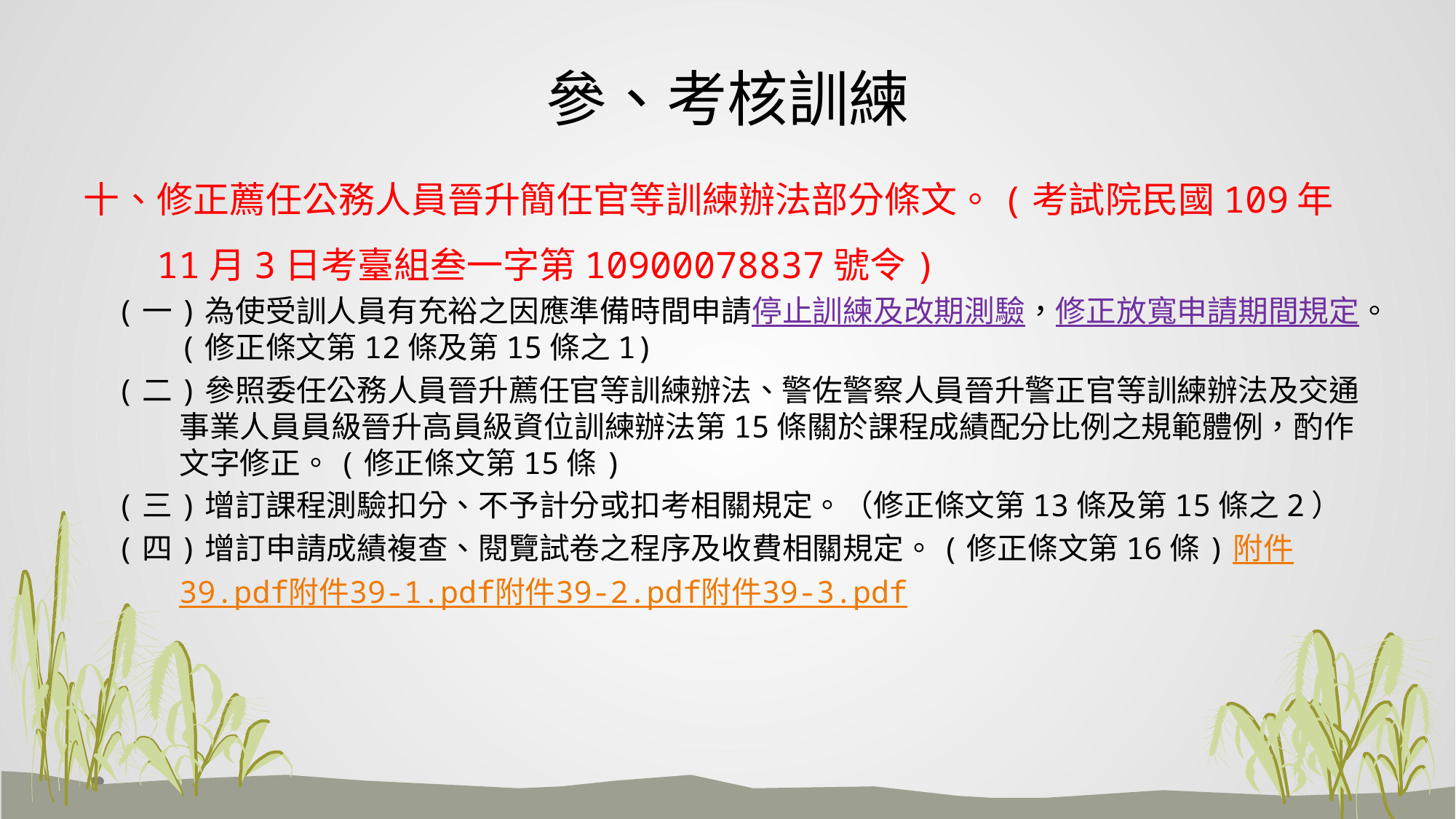

# 參、考核訓練
十、修正薦任公務人員晉升簡任官等訓練辦法部分條文。(考試院民國109年11月3日考臺組叁一字第10900078837號令)
(一)為使受訓人員有充裕之因應準備時間申請停止訓練及改期測驗，修正放寬申請期間規定。(修正條文第12條及第15條之1)
(二)參照委任公務人員晉升薦任官等訓練辦法、警佐警察人員晉升警正官等訓練辦法及交通事業人員員級晉升高員級資位訓練辦法第15條關於課程成績配分比例之規範體例，酌作文字修正。(修正條文第15條)
(三)增訂課程測驗扣分、不予計分或扣考相關規定。（修正條文第13條及第15條之2）
(四)增訂申請成績複查、閱覽試卷之程序及收費相關規定。(修正條文第16條)附件39.pdf附件39-1.pdf附件39-2.pdf附件39-3.pdf